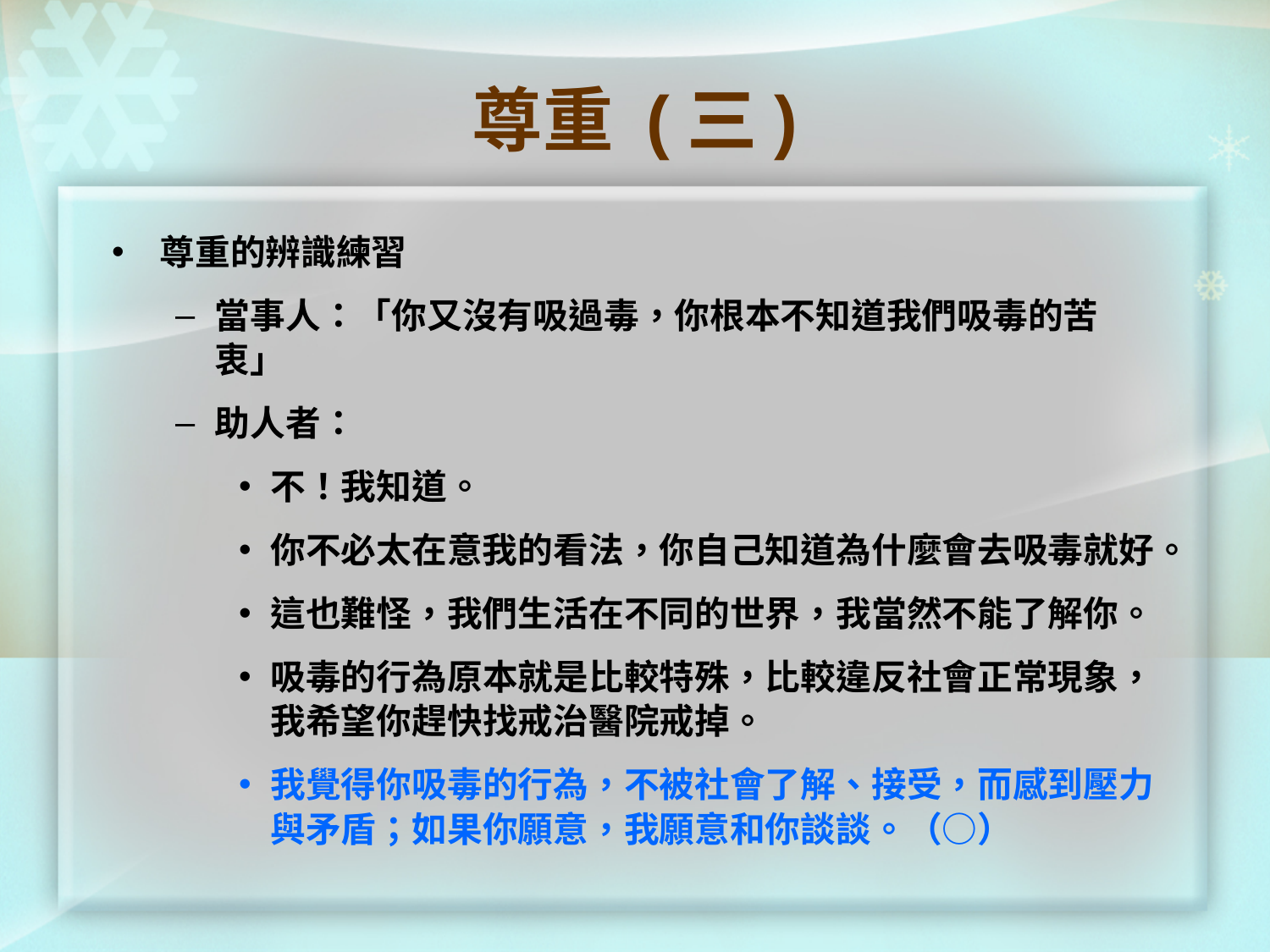

# 尊重 (三)
尊重的辨識練習
當事人：「你又沒有吸過毒，你根本不知道我們吸毒的苦衷」
助人者：
不！我知道。
你不必太在意我的看法，你自己知道為什麼會去吸毒就好。
這也難怪，我們生活在不同的世界，我當然不能了解你。
吸毒的行為原本就是比較特殊，比較違反社會正常現象，我希望你趕快找戒治醫院戒掉。
我覺得你吸毒的行為，不被社會了解、接受，而感到壓力與矛盾；如果你願意，我願意和你談談。（○）